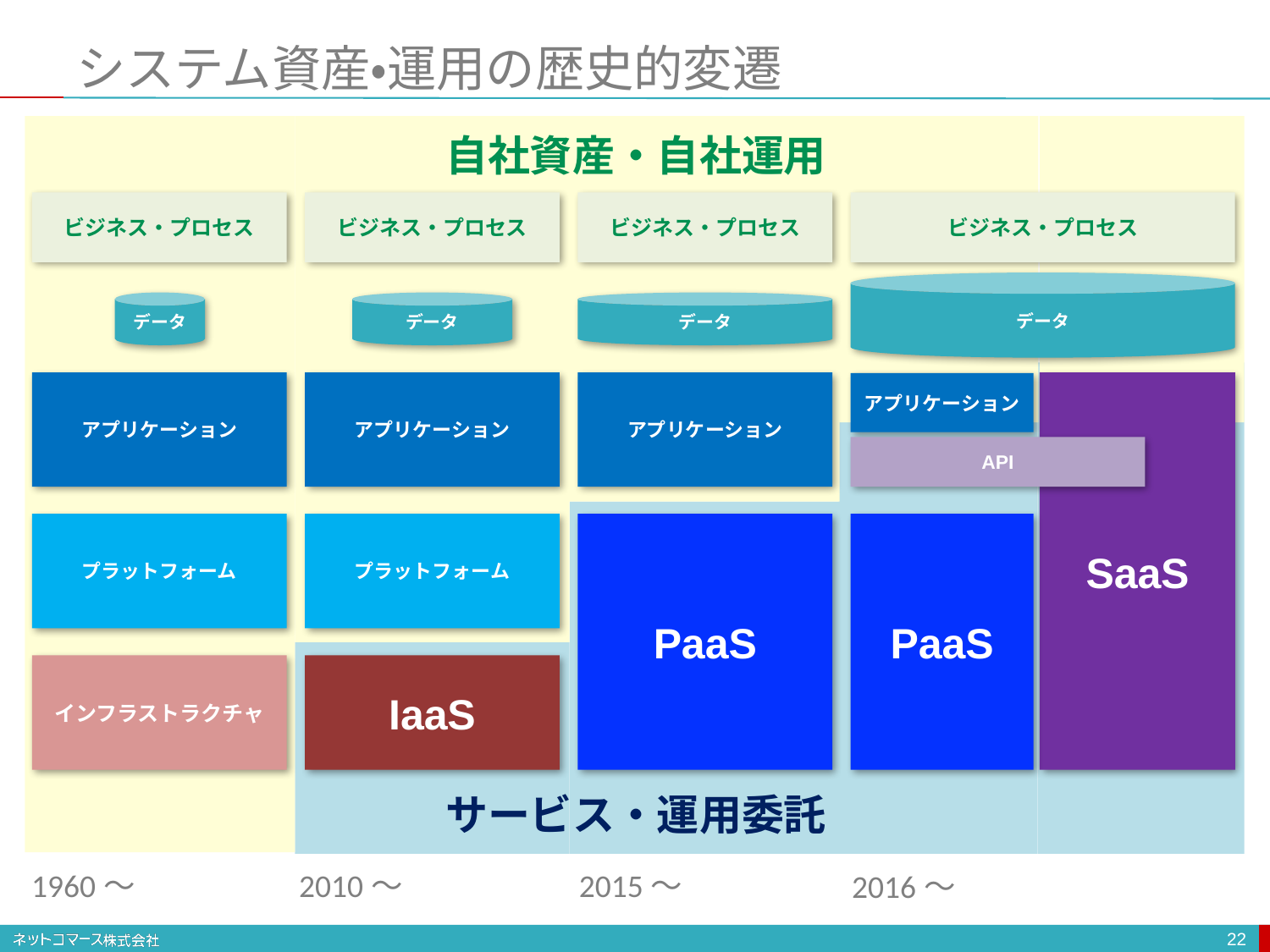

# システム資産・運用の歴史的変遷

自社資産・自社運用
ビジネス・プロセス
ビジネス・プロセス
ビジネス・プロセス
ビジネス・プロセス
データ
データ
データ
データ

アプリケーション
アプリケーション
アプリケーション
SaaS
アプリケーション

API

プラットフォーム
プラットフォーム
PaaS
PaaS

インフラストラクチャ
IaaS
サービス・運用委託
2015〜
1960〜
2010〜
2016〜
22